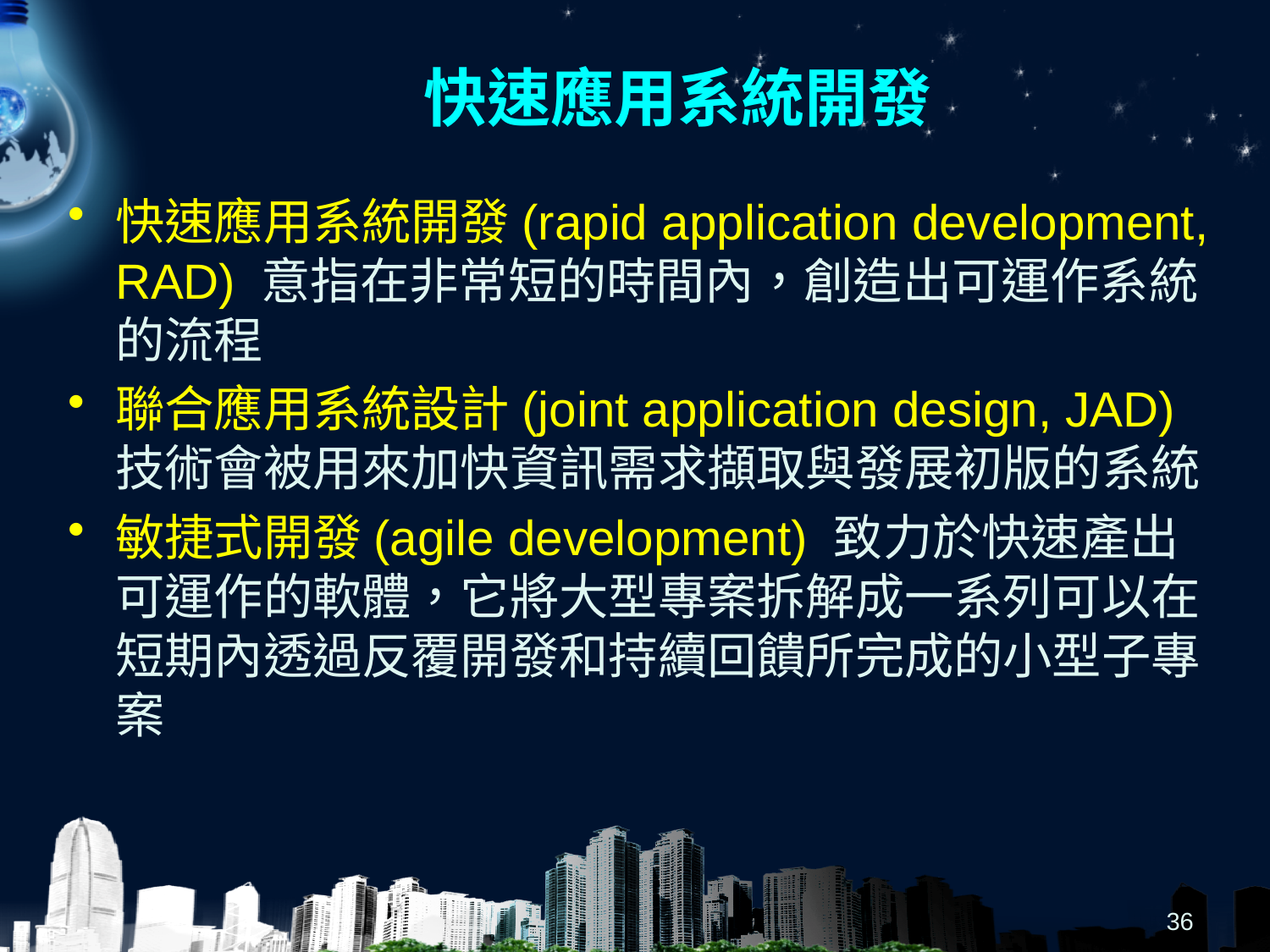

# 快速應用系統開發
快速應用系統開發(rapid application development, RAD) 意指在非常短的時間內，創造出可運作系統的流程
聯合應用系統設計(joint application design, JAD) 技術會被用來加快資訊需求擷取與發展初版的系統
敏捷式開發(agile development) 致力於快速產出可運作的軟體，它將大型專案拆解成一系列可以在短期內透過反覆開發和持續回饋所完成的小型子專案
36